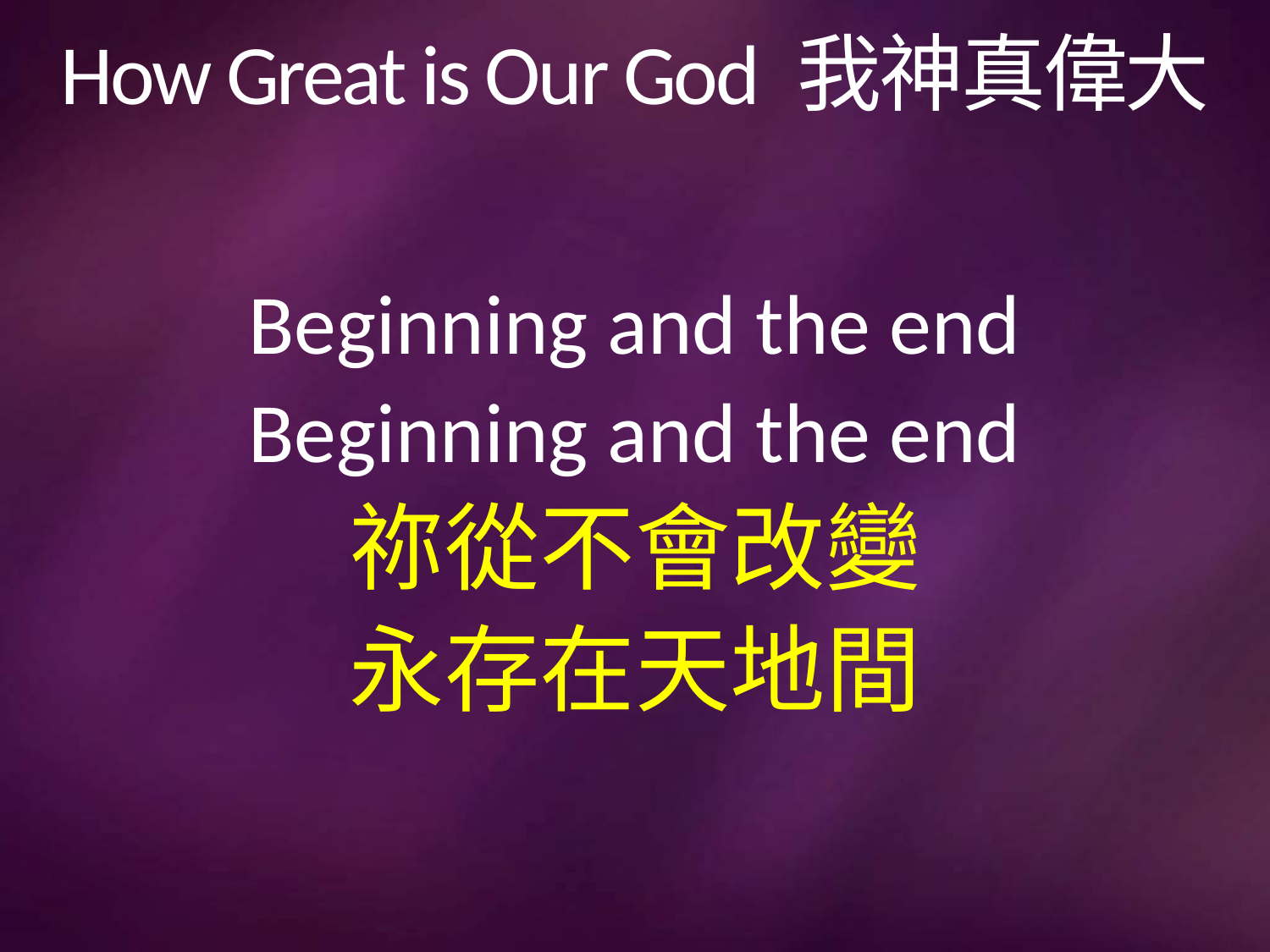

# How Great is Our God 我神真偉大
Beginning and the end
Beginning and the end
祢從不會改變
永存在天地間